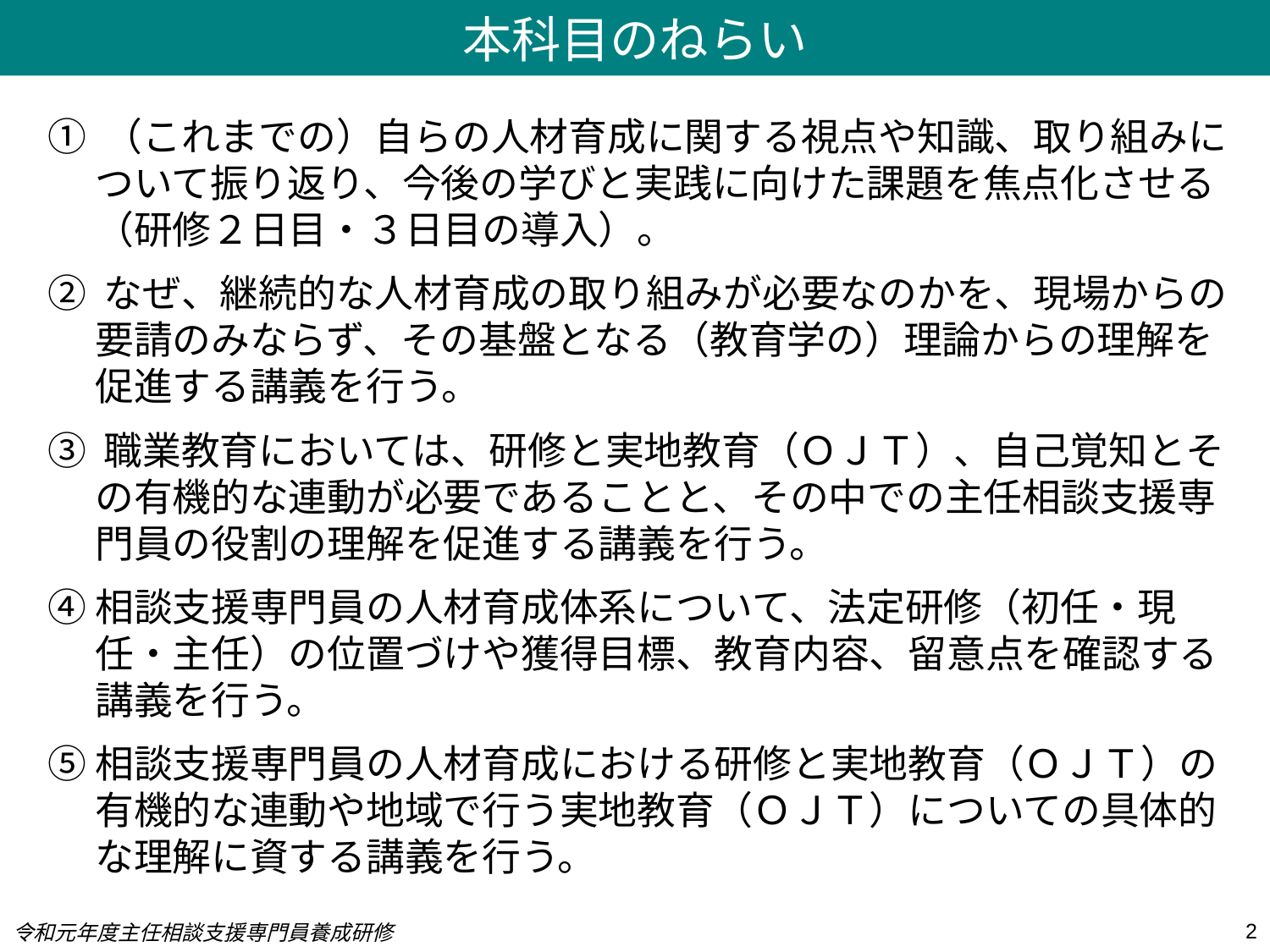

本科目のねらい
① （これまでの）自らの人材育成に関する視点や知識、取り組みについて振り返り、今後の学びと実践に向けた課題を焦点化させる（研修２日目・３日目の導入）。

② なぜ、継続的な人材育成の取り組みが必要なのかを、現場からの要請のみならず、その基盤となる（教育学の）理論からの理解を促進する講義を行う。

③ 職業教育においては、研修と実地教育（ＯＪＴ）、自己覚知とその有機的な連動が必要であることと、その中での主任相談支援専門員の役割の理解を促進する講義を行う。

④	相談支援専門員の人材育成体系について、法定研修（初任・現任・主任）の位置づけや獲得目標、教育内容、留意点を確認する講義を行う。

⑤	相談支援専門員の人材育成における研修と実地教育（ＯＪＴ）の有機的な連動や地域で行う実地教育（ＯＪＴ）についての具体的な理解に資する講義を行う。
2
令和元年度主任相談支援専門員養成研修